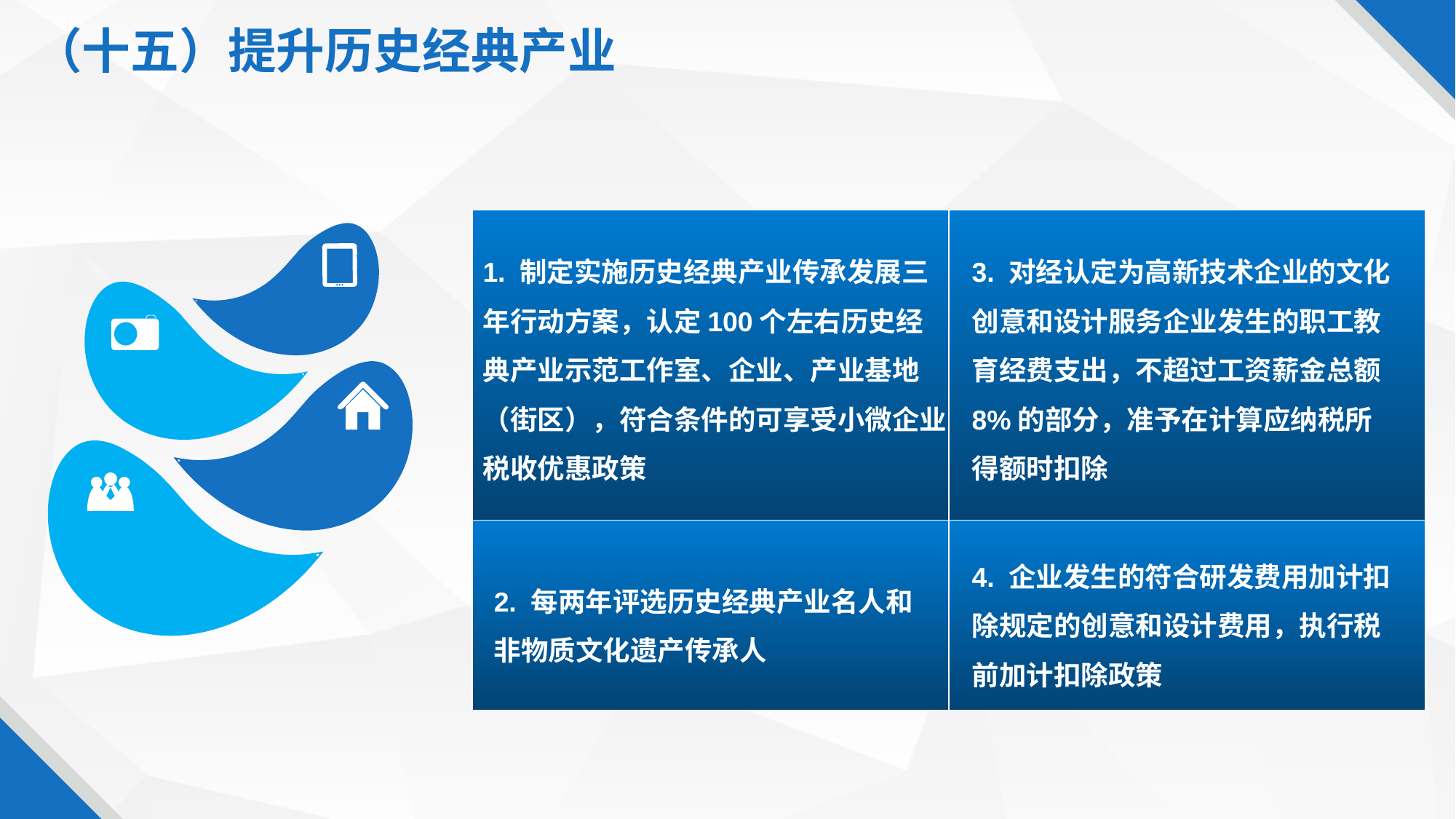

（十五）提升历史经典产业
|  |  |
| --- | --- |
|  |  |

1. 制定实施历史经典产业传承发展三年行动方案，认定100个左右历史经典产业示范工作室、企业、产业基地（街区），符合条件的可享受小微企业税收优惠政策
3. 对经认定为高新技术企业的文化创意和设计服务企业发生的职工教育经费支出，不超过工资薪金总额8%的部分，准予在计算应纳税所得额时扣除

4. 企业发生的符合研发费用加计扣除规定的创意和设计费用，执行税前加计扣除政策

2. 每两年评选历史经典产业名人和非物质文化遗产传承人